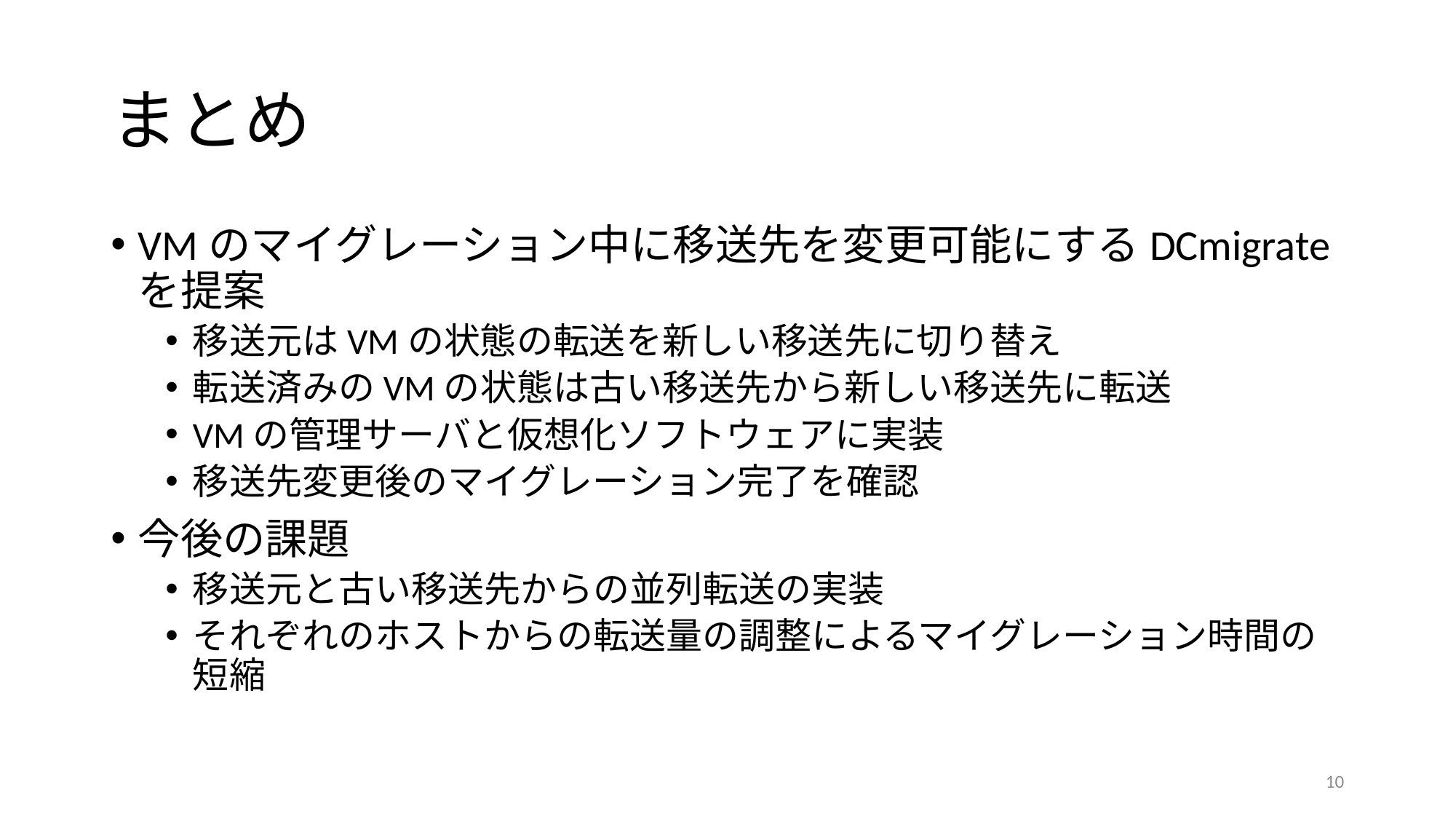

# まとめ
VMのマイグレーション中に移送先を変更可能にするDCmigrateを提案
移送元はVMの状態の転送を新しい移送先に切り替え
転送済みのVMの状態は古い移送先から新しい移送先に転送
VMの管理サーバと仮想化ソフトウェアに実装
移送先変更後のマイグレーション完了を確認
今後の課題
移送元と古い移送先からの並列転送の実装
それぞれのホストからの転送量の調整によるマイグレーション時間の短縮
10